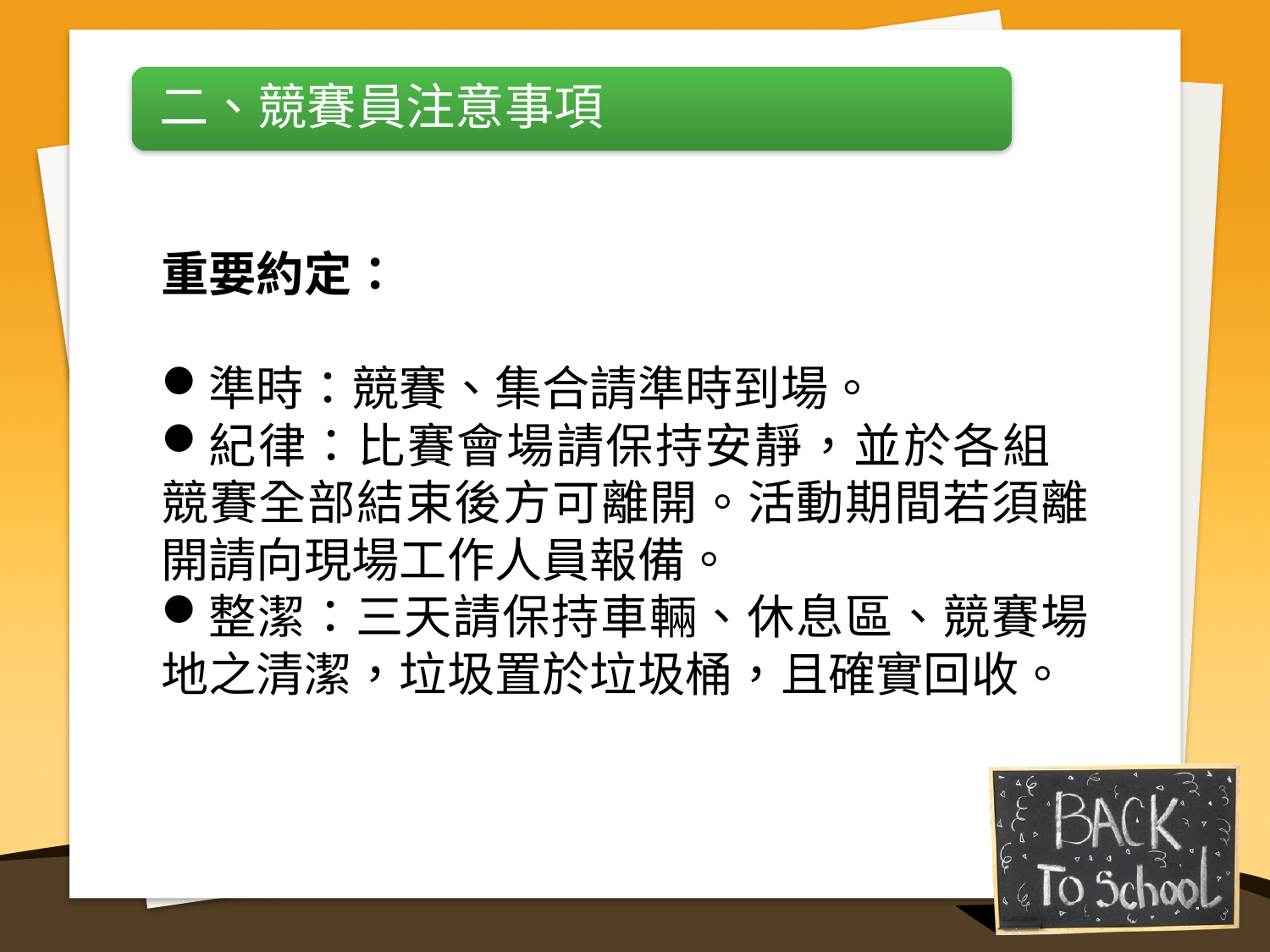

二、競賽員注意事項
重要約定：

準時：競賽、集合請準時到場。
紀律：比賽會場請保持安靜，並於各組    競賽全部結束後方可離開。活動期間若須離開請向現場工作人員報備。
整潔：三天請保持車輛、休息區、競賽場地之清潔，垃圾置於垃圾桶，且確實回收。